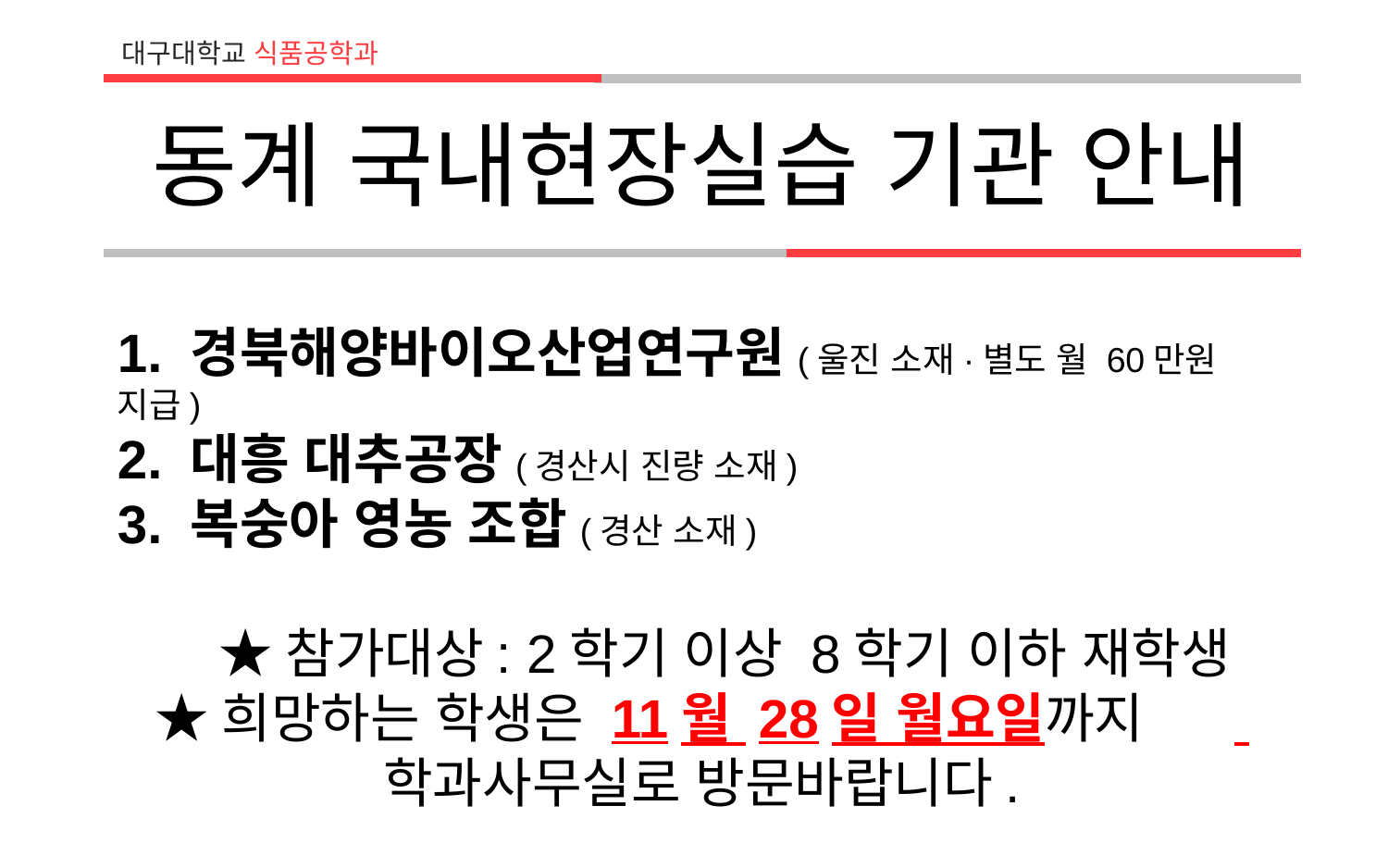

대구대학교 식품공학과
동계 국내현장실습 기관 안내
1. 경북해양바이오산업연구원(울진 소재·별도 월 60만원 지급)
2. 대흥 대추공장(경산시 진량 소재)
3. 복숭아 영농 조합(경산 소재)

   ★참가대상: 2학기 이상 8학기 이하 재학생
★희망하는 학생은 11월 28일 월요일까지
학과사무실로 방문바랍니다.